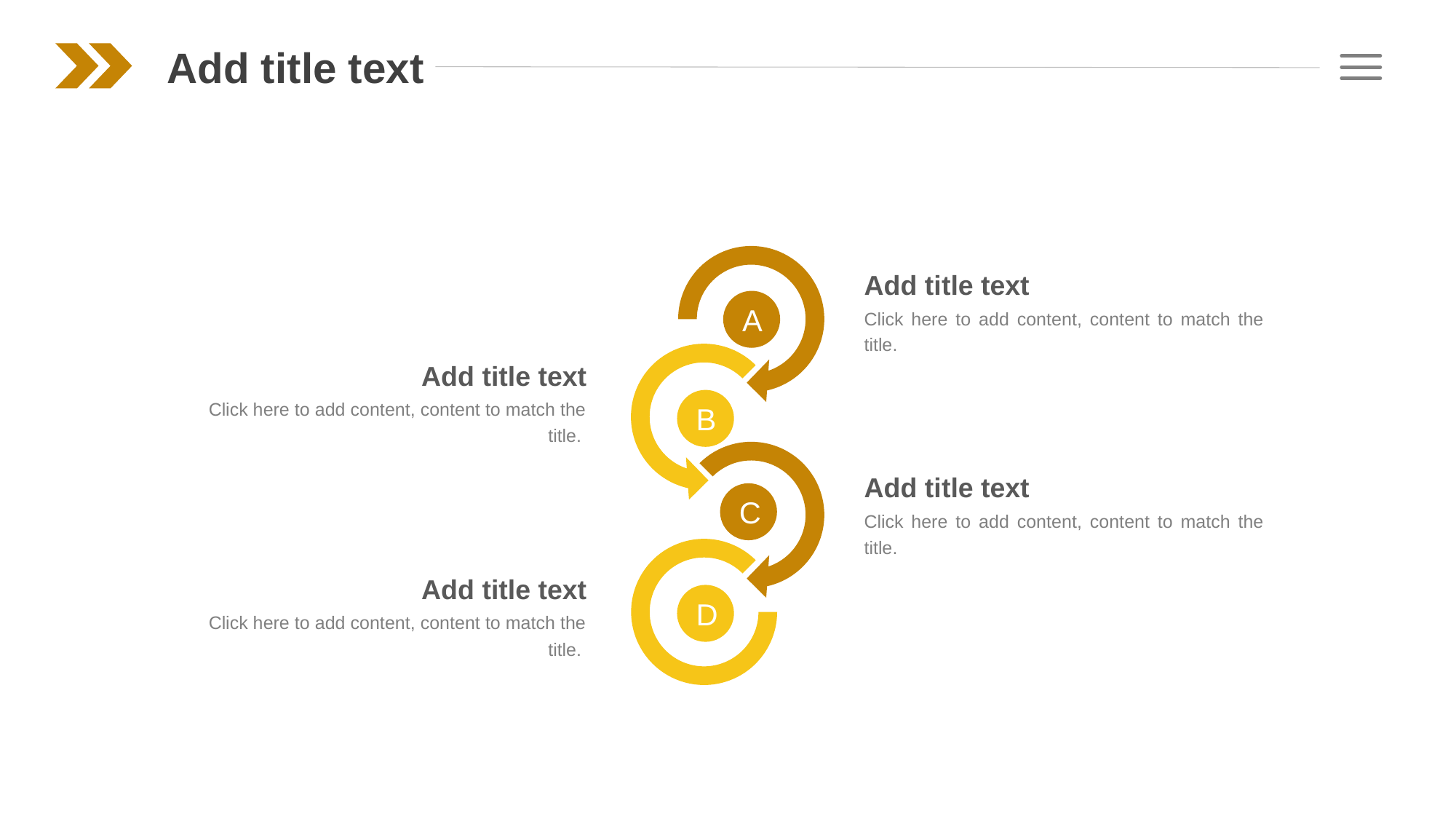

Add title text

e7d195523061f1c0f55f9af68525816972d868573ada39bc763F3977967589A5F92C178830C92595A6CE4D0132F8C206B2B04C416AAA86B7FD80AB023F78DAEB544E2F013E11B2B95AD21703D1C90034A379EC9026EFAAF5D8D3F6EDD7215B015B463D656B0929A814A5414683A393A7CC9BB506C975E20AD17C211CA623623BC48209FD1E344B18C2900D8641C9B362

A

B

C

D

Add title text
Click here to add content, content to match the title.
Add title text
Click here to add content, content to match the title.
Add title text
Click here to add content, content to match the title.
Add title text
Click here to add content, content to match the title.
PPT下载 http://www.1ppt.com/xiazai/